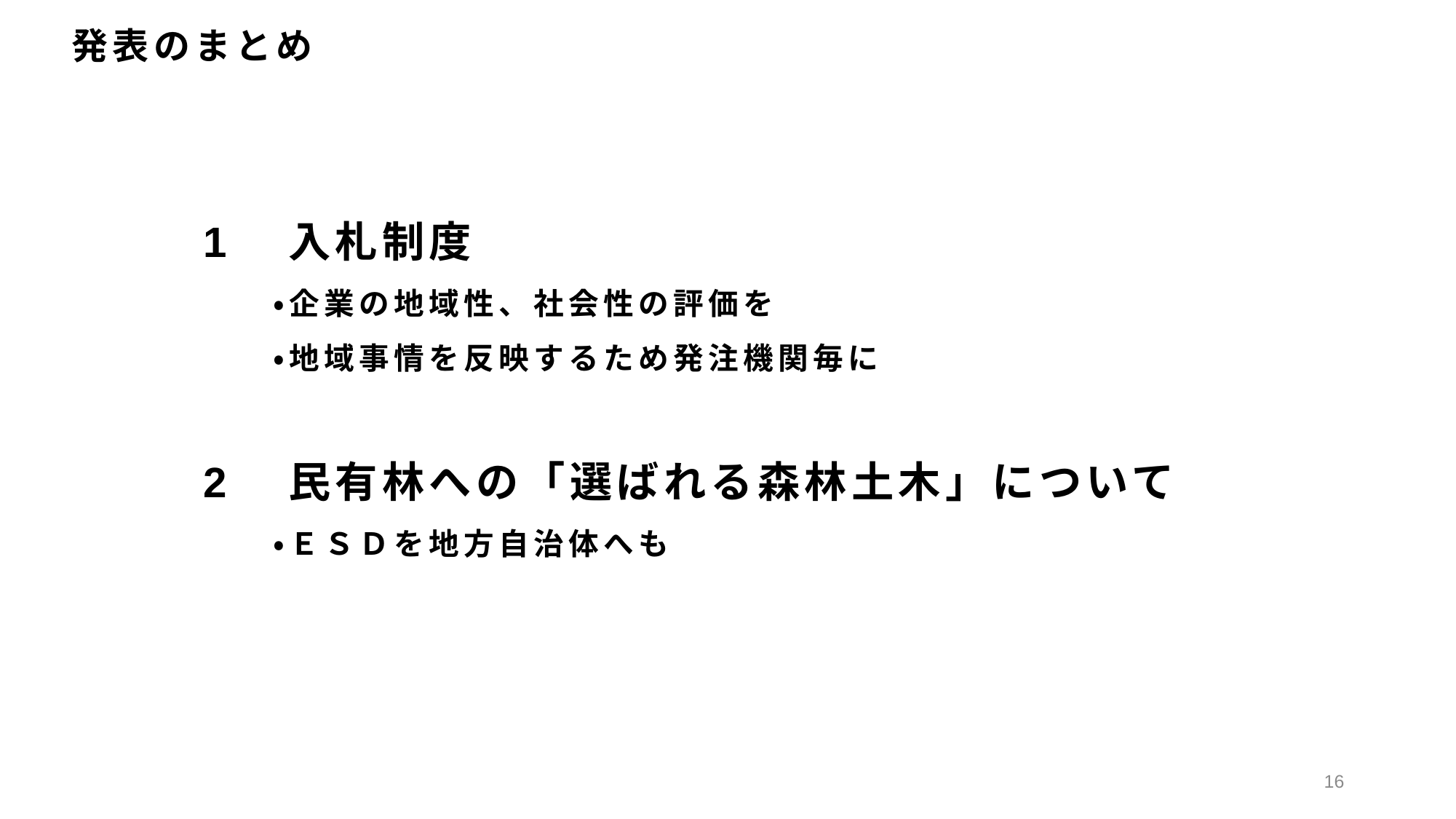

発表のまとめ
1　入札制度
　　・企業の地域性、社会性の評価を
　　・地域事情を反映するため発注機関毎に

2　民有林への「選ばれる森林土木」について
　　・ＥＳＤを地方自治体へも

16